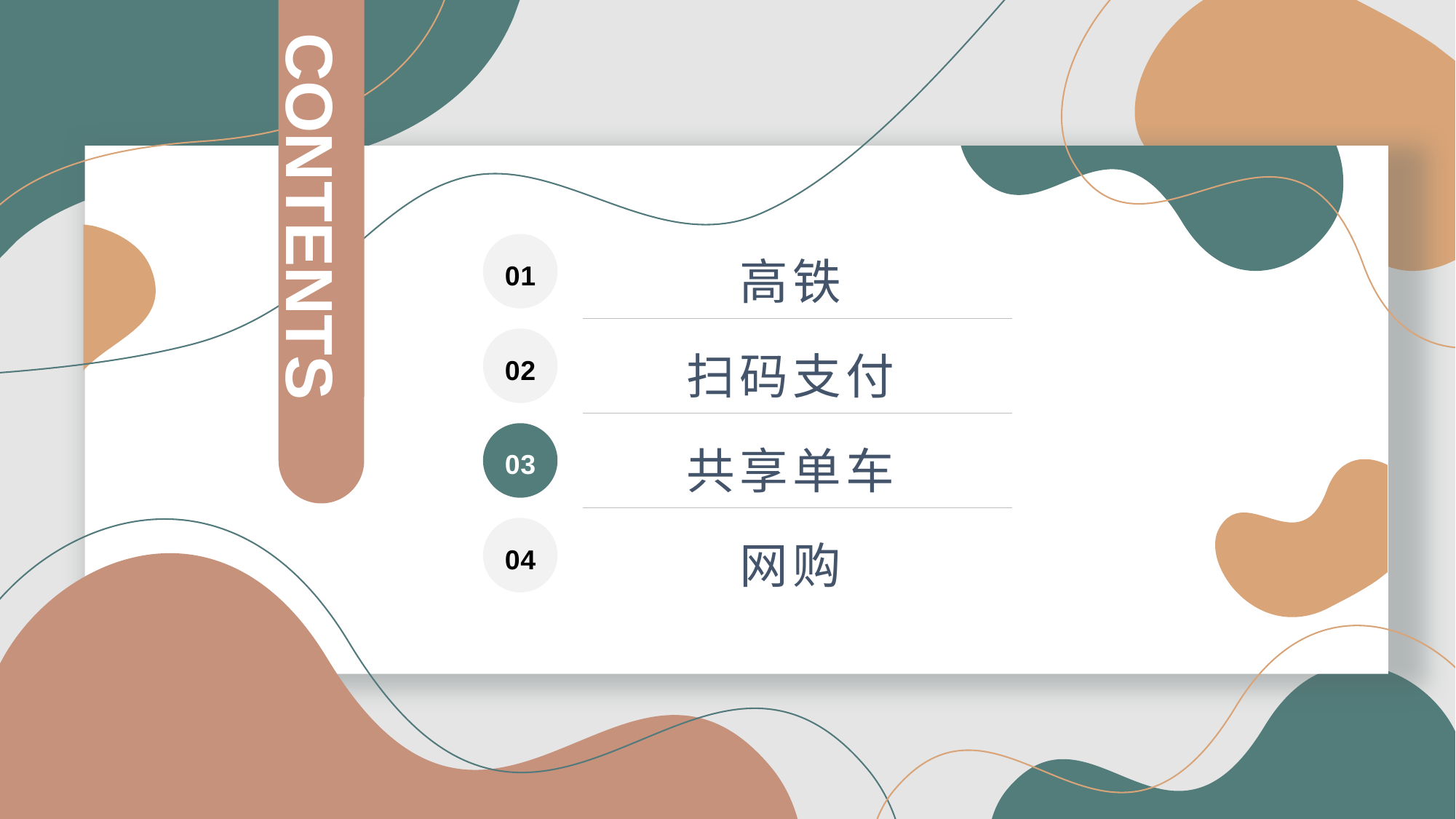

CONTENTS

0  1
高铁
0  2
扫码支付
0  3
共享单车
0  4
网购